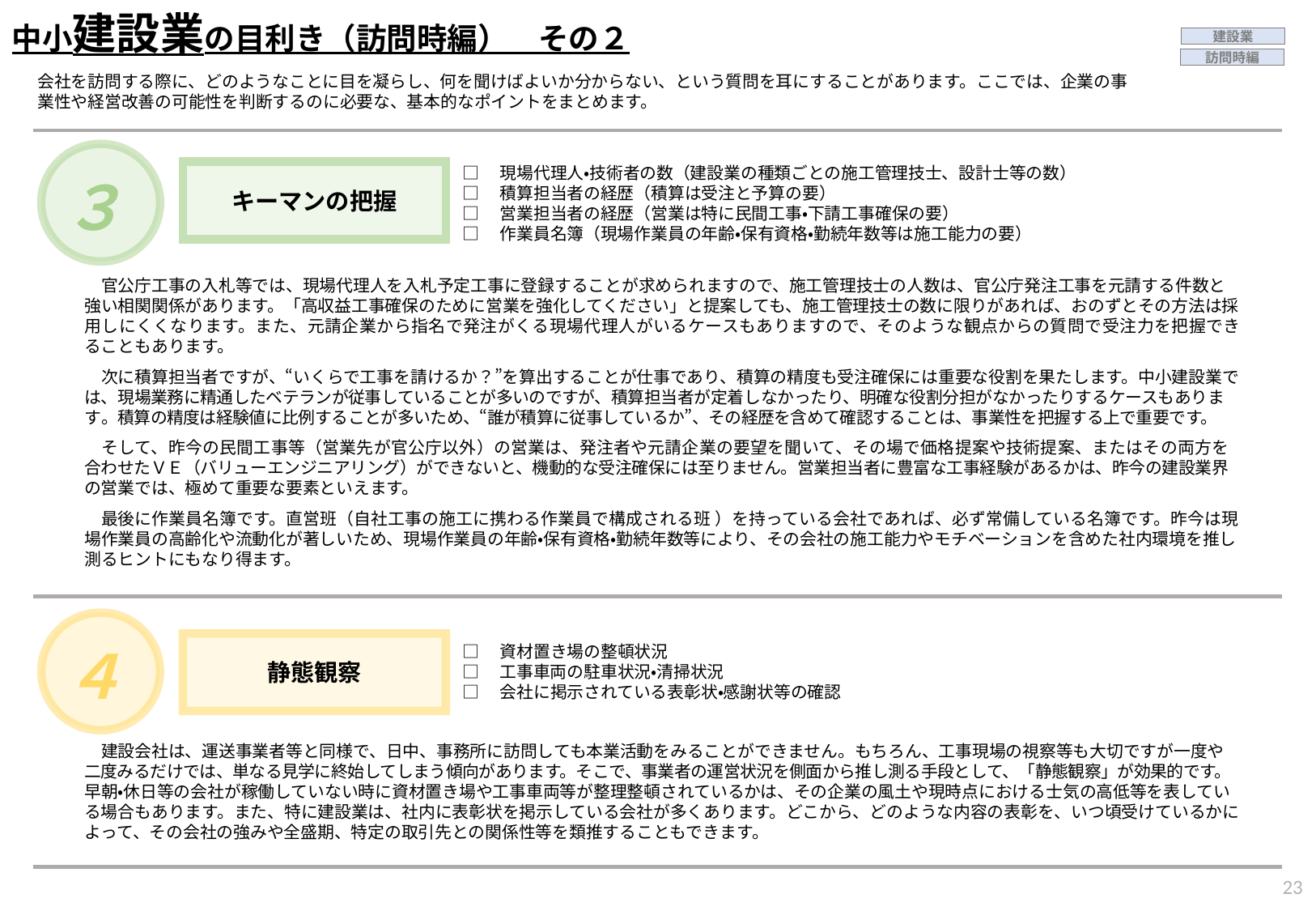

中小建設業の目利き（訪問時編）　その２
建設業
訪問時編
会社を訪問する際に、どのようなことに目を凝らし、何を聞けばよいか分からない、という質問を耳にすることがあります。ここでは、企業の事業性や経営改善の可能性を判断するのに必要な、基本的なポイントをまとめます。

３
□　現場代理人・技術者の数（建設業の種類ごとの施工管理技士、設計士等の数）
□　積算担当者の経歴（積算は受注と予算の要）
□　営業担当者の経歴（営業は特に民間工事・下請工事確保の要）
□　作業員名簿（現場作業員の年齢・保有資格・勤続年数等は施工能力の要）
キーマンの把握
　官公庁工事の入札等では、現場代理人を入札予定工事に登録することが求められますので、施工管理技士の人数は、官公庁発注工事を元請する件数と強い相関関係があります。「高収益工事確保のために営業を強化してください」と提案しても、施工管理技士の数に限りがあれば、おのずとその方法は採用しにくくなります。また、元請企業から指名で発注がくる現場代理人がいるケースもありますので、そのような観点からの質問で受注力を把握できることもあります。
　次に積算担当者ですが、“いくらで工事を請けるか？”を算出することが仕事であり、積算の精度も受注確保には重要な役割を果たします。中小建設業では、現場業務に精通したベテランが従事していることが多いのですが、積算担当者が定着しなかったり、明確な役割分担がなかったりするケースもあります。積算の精度は経験値に比例することが多いため、“誰が積算に従事しているか”、その経歴を含めて確認することは、事業性を把握する上で重要です。
　そして、昨今の民間工事等（営業先が官公庁以外）の営業は、発注者や元請企業の要望を聞いて、その場で価格提案や技術提案、またはその両方を合わせたＶＥ（バリューエンジニアリング）ができないと、機動的な受注確保には至りません。営業担当者に豊富な工事経験があるかは、昨今の建設業界の営業では、極めて重要な要素といえます。
　最後に作業員名簿です。直営班（自社工事の施工に携わる作業員で構成される班 ）を持っている会社であれば、必ず常備している名簿です。昨今は現場作業員の高齢化や流動化が著しいため、現場作業員の年齢・保有資格・勤続年数等により、その会社の施工能力やモチベーションを含めた社内環境を推し測るヒントにもなり得ます。

４
静態観察
□　資材置き場の整頓状況
□　工事車両の駐車状況・清掃状況
□　会社に掲示されている表彰状・感謝状等の確認
　建設会社は、運送事業者等と同様で、日中、事務所に訪問しても本業活動をみることができません。もちろん、工事現場の視察等も大切ですが一度や二度みるだけでは、単なる見学に終始してしまう傾向があります。そこで、事業者の運営状況を側面から推し測る手段として、「静態観察」が効果的です。早朝・休日等の会社が稼働していない時に資材置き場や工事車両等が整理整頓されているかは、その企業の風土や現時点における士気の高低等を表している場合もあります。また、特に建設業は、社内に表彰状を掲示している会社が多くあります。どこから、どのような内容の表彰を、いつ頃受けているかによって、その会社の強みや全盛期、特定の取引先との関係性等を類推することもできます。
23